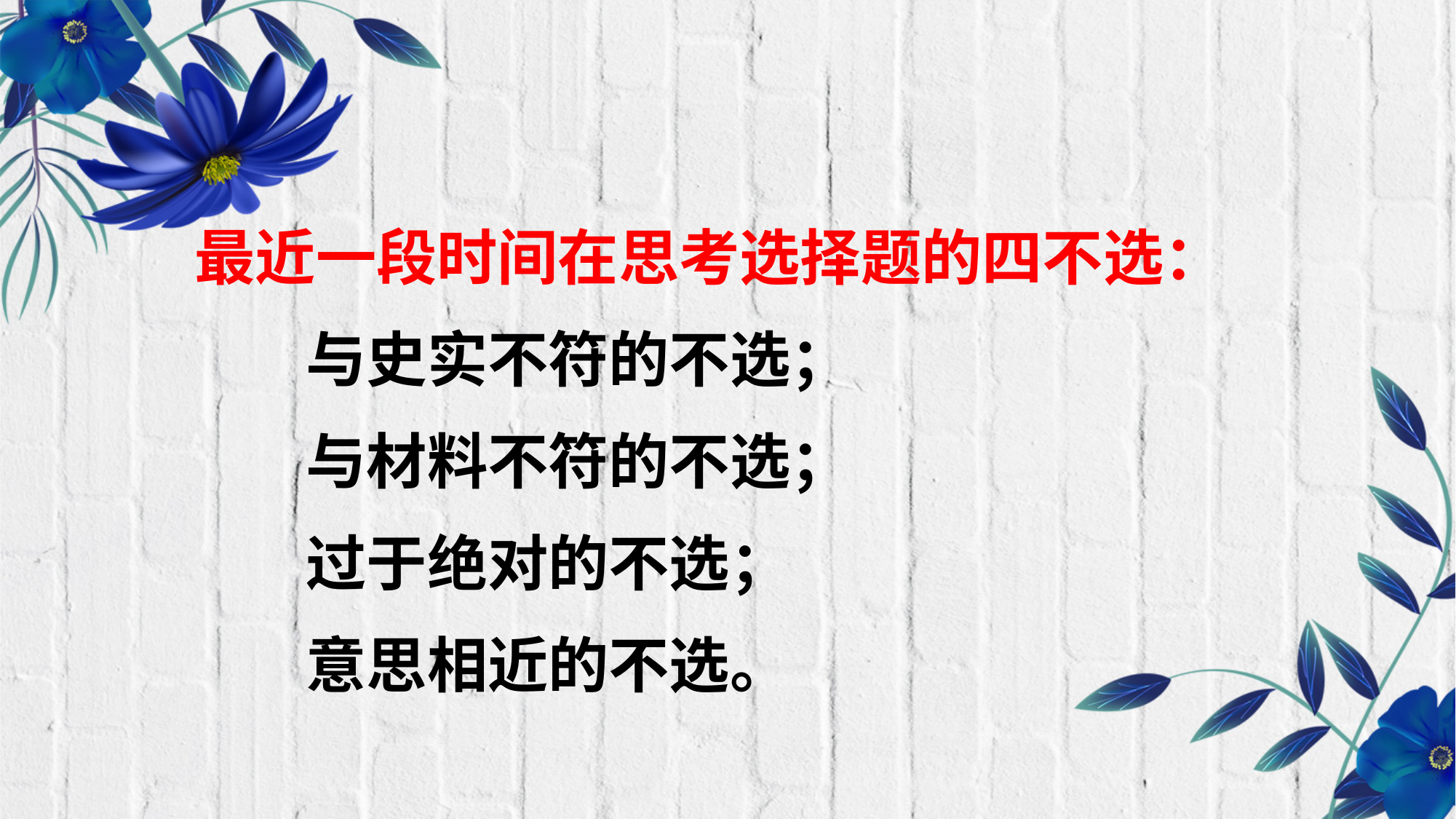

最近一段时间在思考选择题的四不选：
       与史实不符的不选；
       与材料不符的不选；
       过于绝对的不选；
       意思相近的不选。